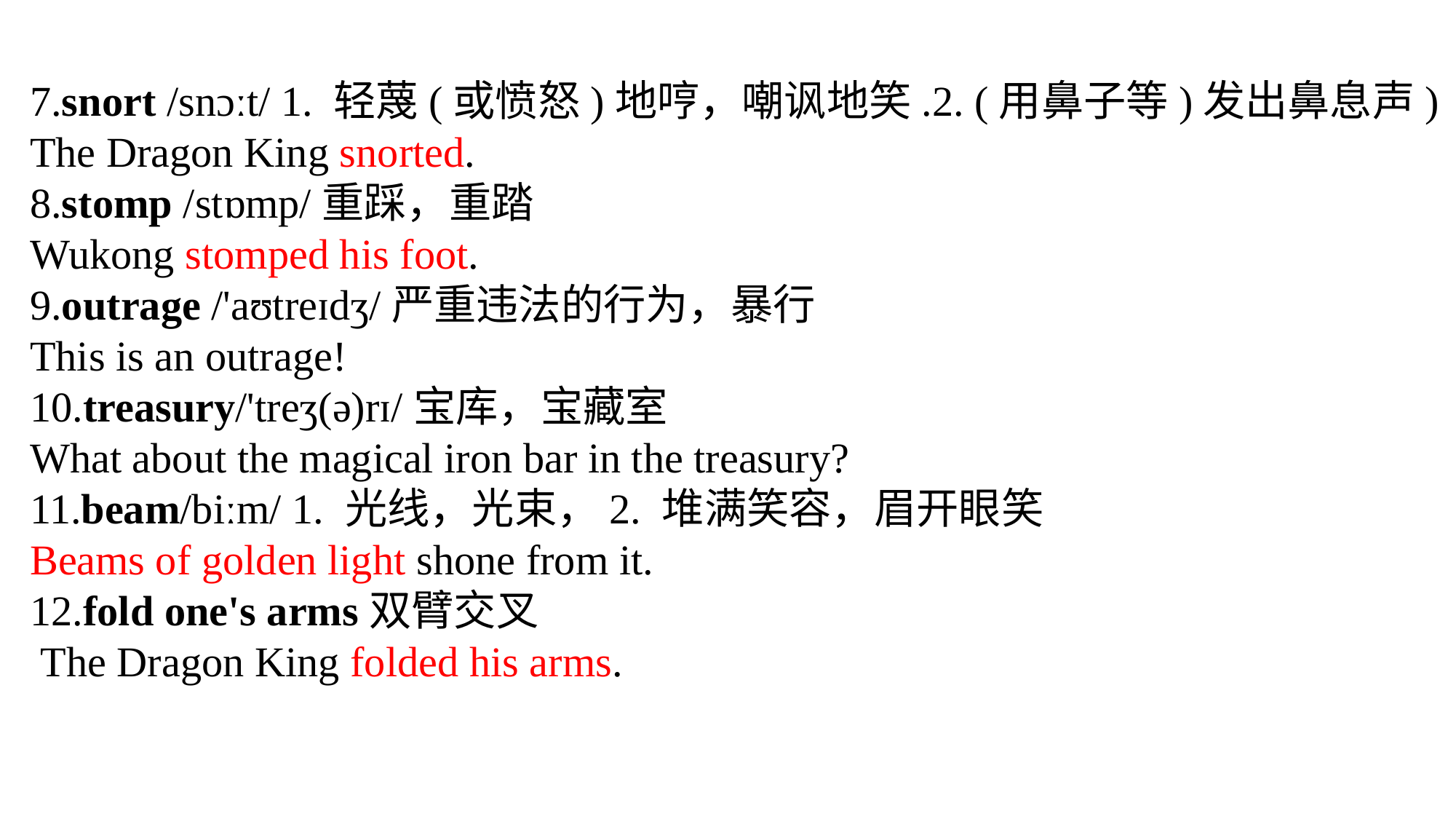

7.snort /snɔːt/ 1. 轻蔑(或愤怒)地哼，嘲讽地笑.2. (⽤⿐⼦等)发出⿐息声)
The Dragon King snorted.
8.stomp /stɒmp/重踩，重踏
Wukong stomped his foot.
9.outrage /'aʊtreɪdʒ/严重违法的⾏为，暴⾏
This is an outrage!
10.treasury/'treʒ(ə)rɪ/宝库，宝藏室
What about the magical iron bar in the treasury?
11.beam/biːm/ 1. 光线，光束，2. 堆满笑容，眉开眼笑
Beams of golden light shone from it.
12.fold one's arms双臂交叉
 The Dragon King folded his arms.